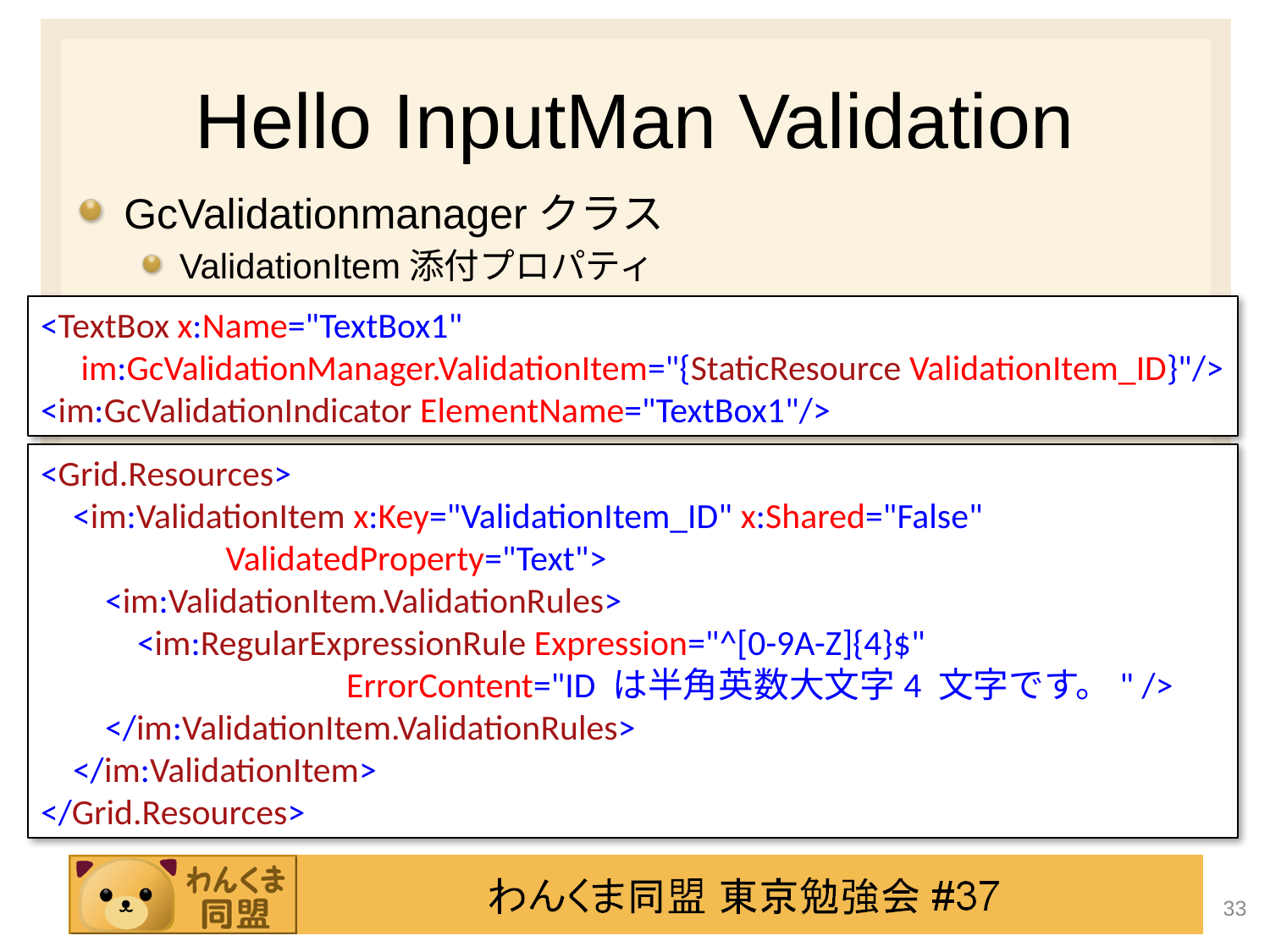

# Hello InputMan Validation
GcValidationmanagerクラス
ValidationItem添付プロパティ
<TextBox x:Name="TextBox1"
     im:GcValidationManager.ValidationItem="{StaticResource ValidationItem_ID}"/>
<im:GcValidationIndicator ElementName="TextBox1"/>
<Grid.Resources>
    <im:ValidationItem x:Key="ValidationItem_ID" x:Shared="False"
                       ValidatedProperty="Text">
        <im:ValidationItem.ValidationRules>
            <im:RegularExpressionRule Expression="^[0-9A-Z]{4}$"
                                      ErrorContent="ID は半角英数大文字4 文字です。" />
        </im:ValidationItem.ValidationRules>
    </im:ValidationItem>
</Grid.Resources>
33